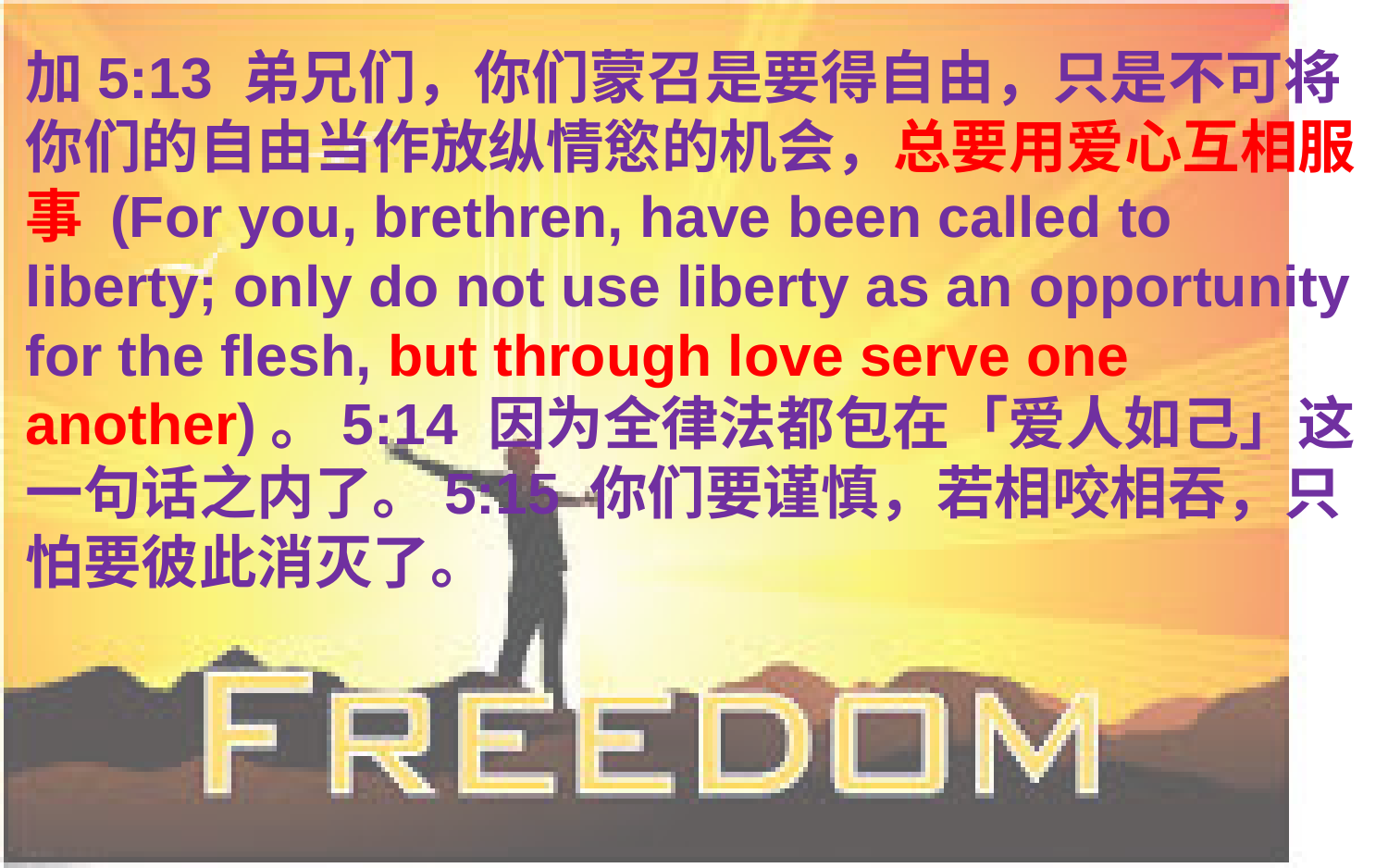

加5:13 弟兄们，你们蒙召是要得自由，只是不可将你们的自由当作放纵情慾的机会，总要用爱心互相服事 (For you, brethren, have been called to liberty; only do not use liberty as an opportunity for the flesh, but through love serve one another)。5:14 因为全律法都包在「爱人如己」这一句话之内了。5:15 你们要谨慎，若相咬相吞，只怕要彼此消灭了。